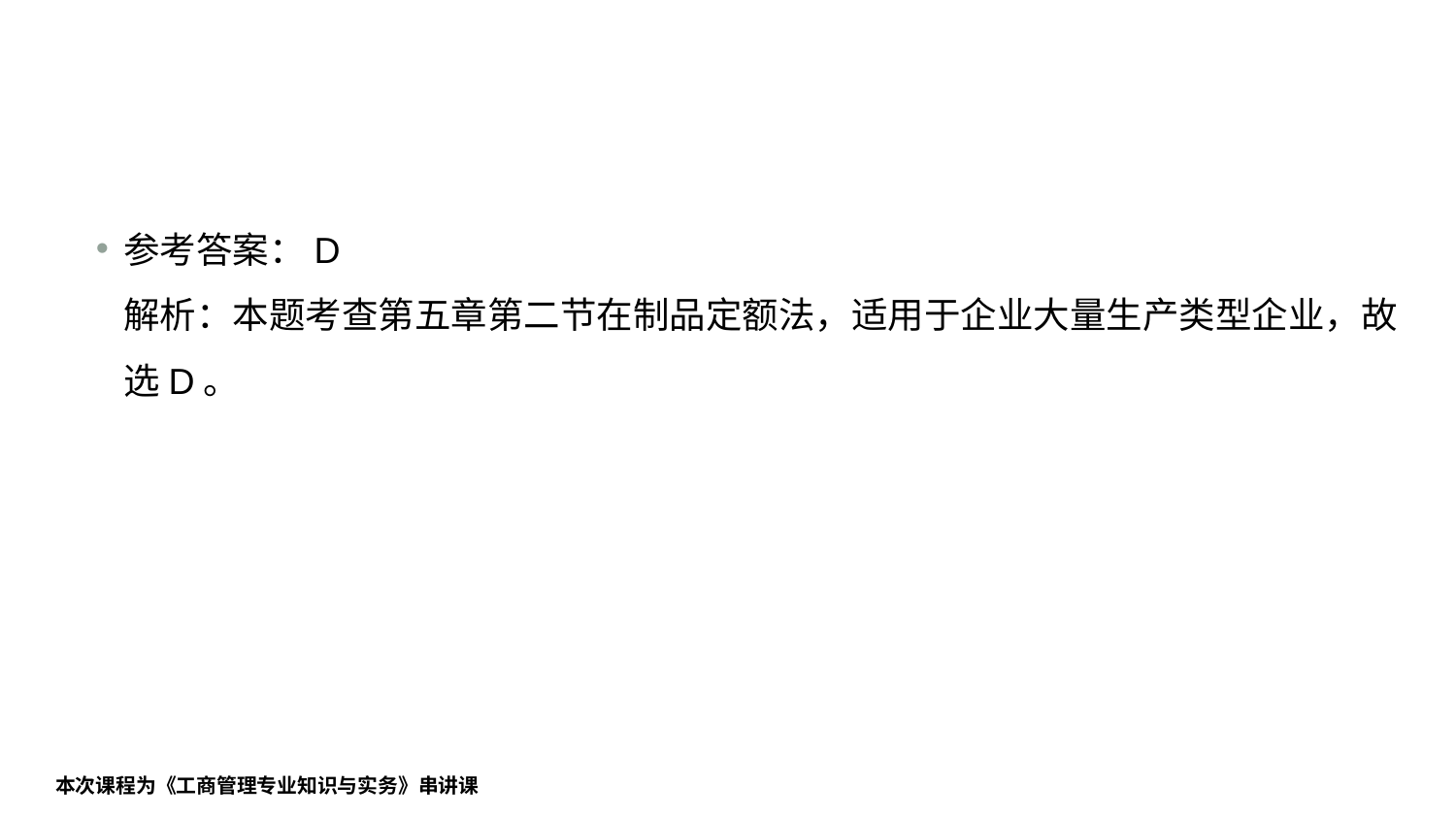

#

参考答案：D
解析：本题考查第五章第二节在制品定额法，适用于企业大量生产类型企业，故选D。